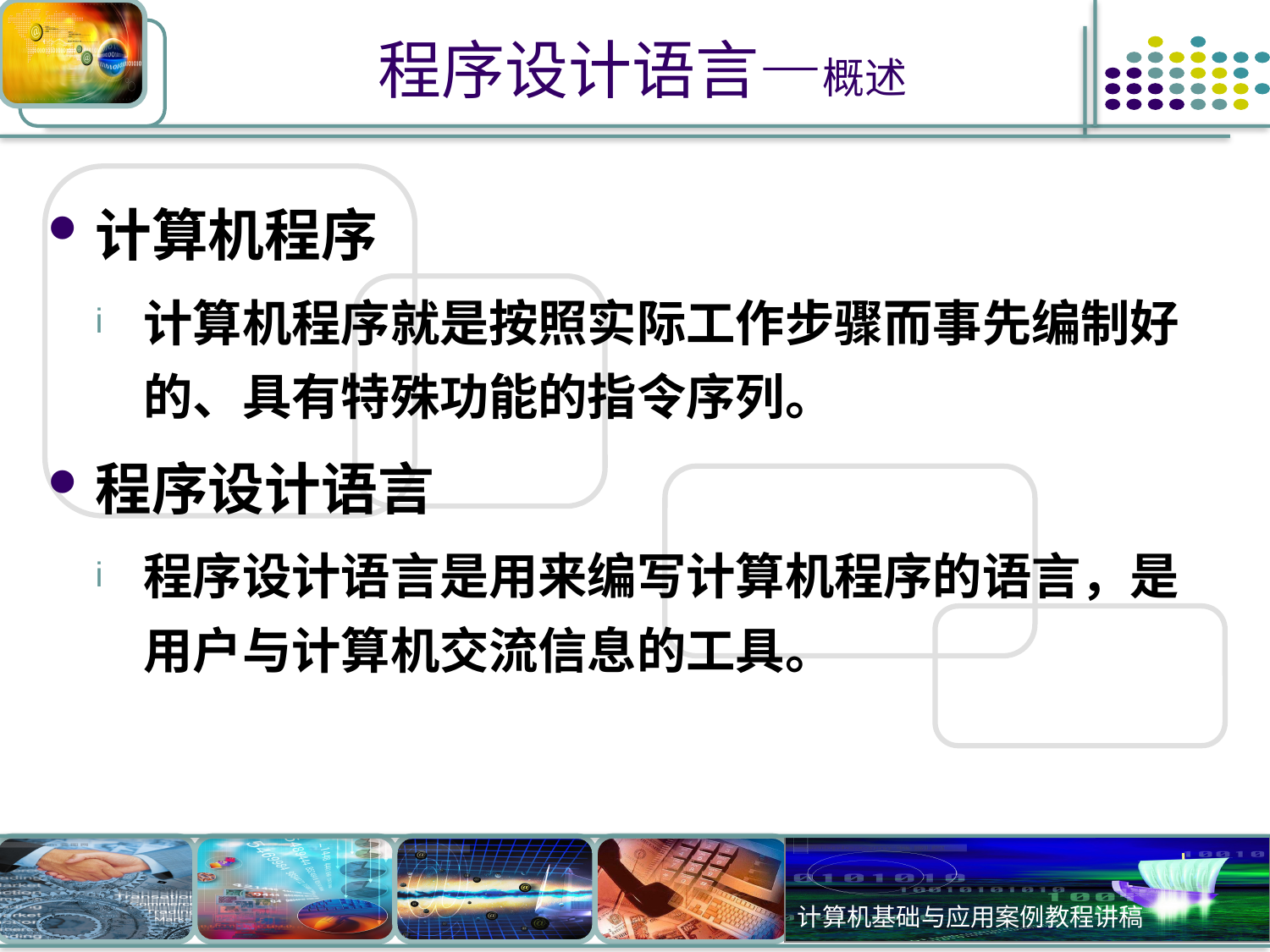

# 程序设计语言—概述
计算机程序
计算机程序就是按照实际工作步骤而事先编制好的、具有特殊功能的指令序列。
程序设计语言
程序设计语言是用来编写计算机程序的语言，是用户与计算机交流信息的工具。